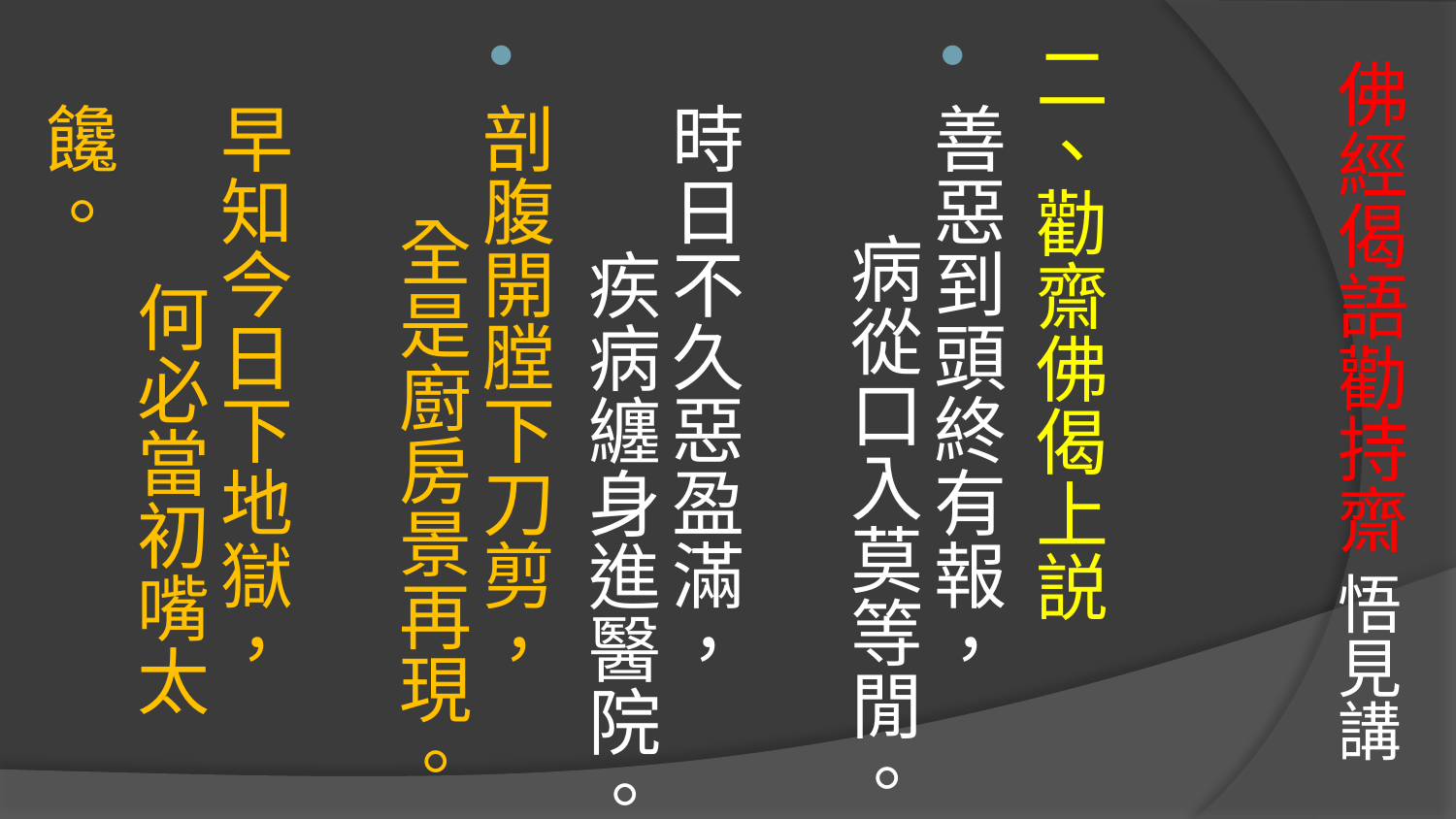

二、勸齋佛偈上説
善惡到頭終有報，               病從口入莫等閒。
時日不久惡盈滿，                疾病纏身進醫院。
剖腹開膛下刀剪，              全是廚房景再現。
早知今日下地獄，                  何必當初嘴太饞。
# 佛經偈語勸持齋 悟見講